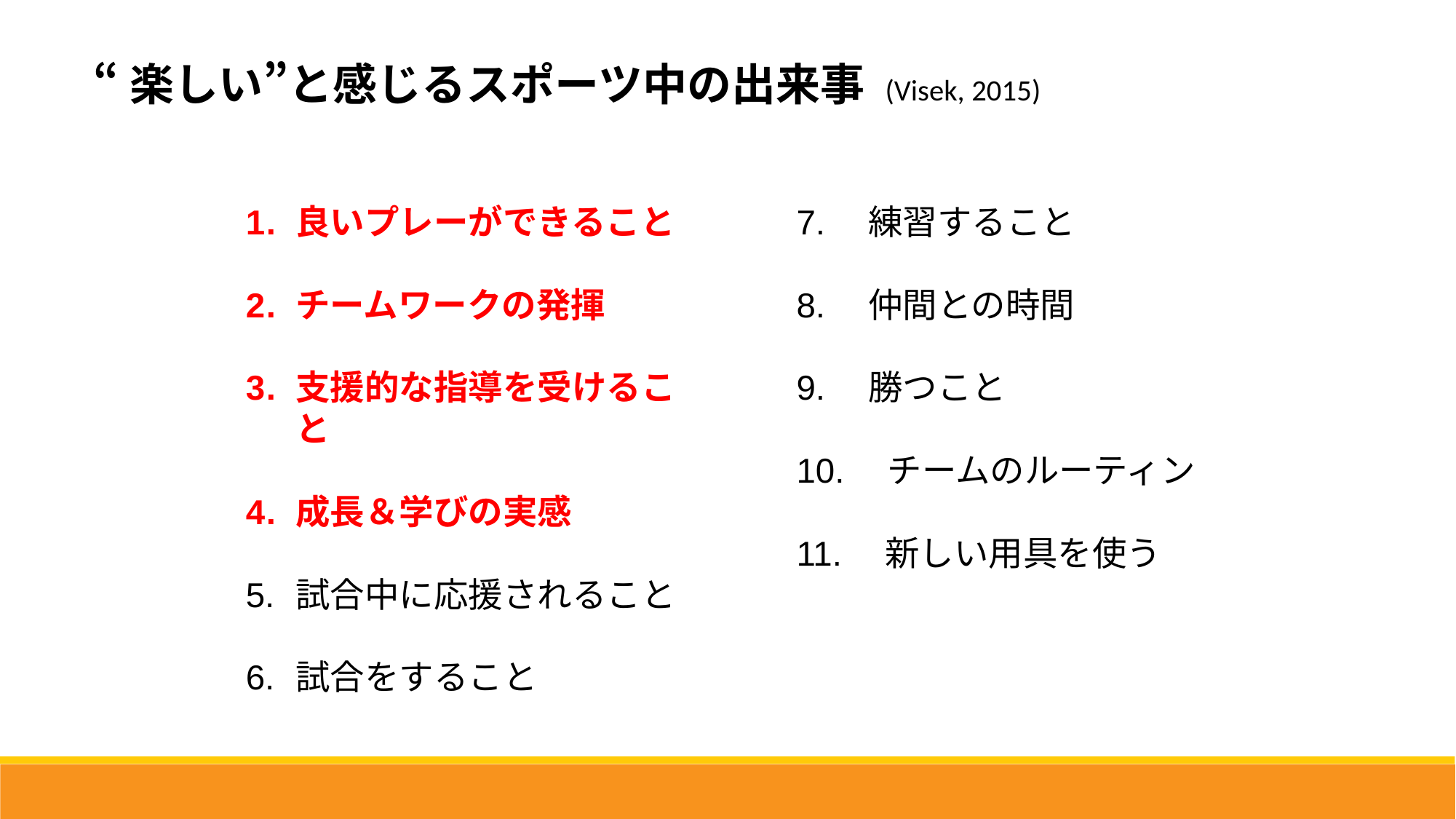

“楽しい”と感じるスポーツ中の出来事 (Visek, 2015)
良いプレーができること

チームワークの発揮

支援的な指導を受けること

成長＆学びの実感

試合中に応援されること

試合をすること

7.　練習すること

8.　仲間との時間

9.　勝つこと

10.　チームのルーティン

11.　新しい用具を使う